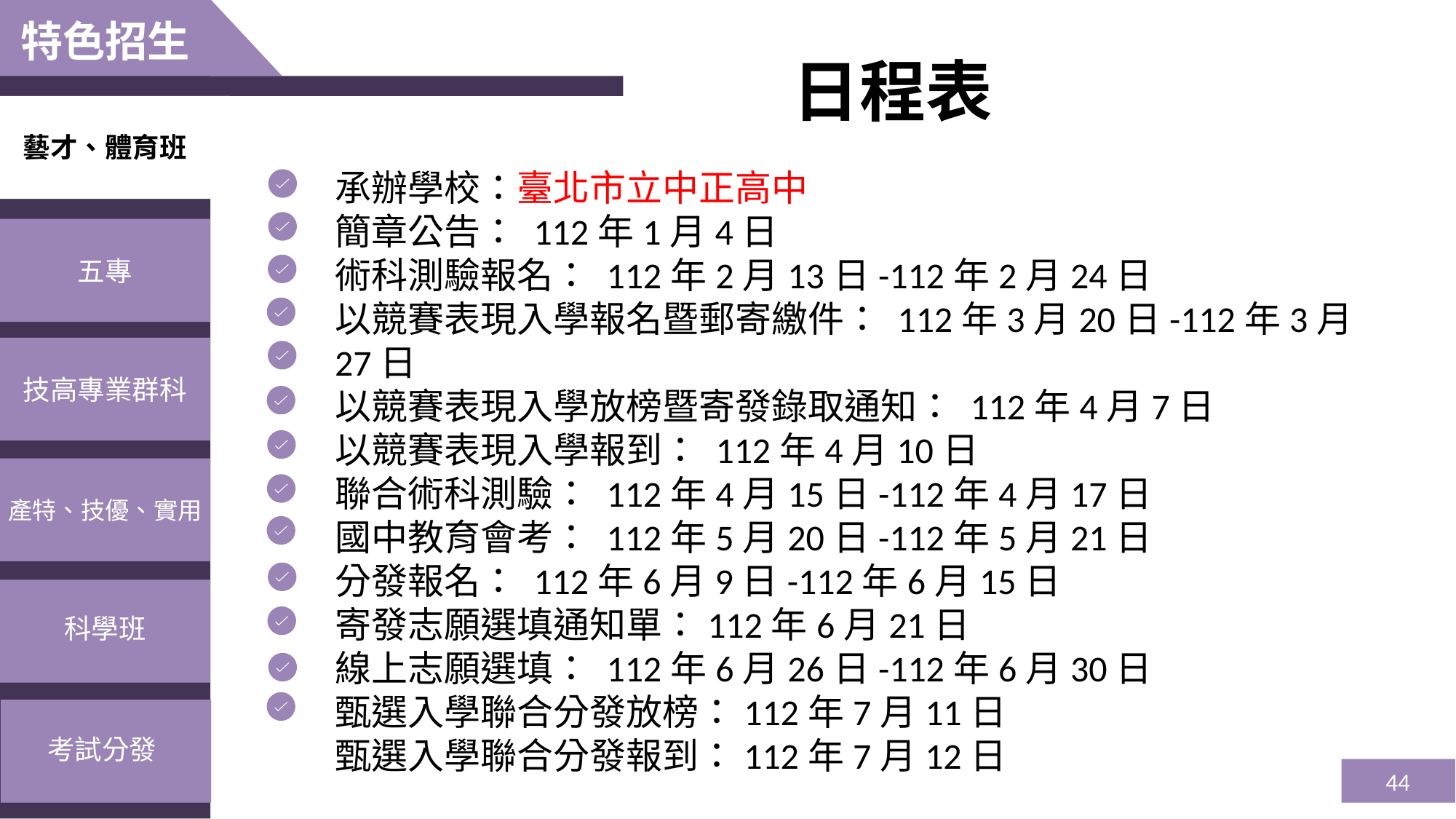

特色招生

　　　　　日程表

藝才、體育班
承辦學校：臺北市立中正高中
簡章公告： 112年1月4日
術科測驗報名： 112年2月13日-112年2月24日
以競賽表現入學報名暨郵寄繳件： 112年3月20日-112年3月27日
以競賽表現入學放榜暨寄發錄取通知： 112年4月7日
以競賽表現入學報到： 112年4月10日
聯合術科測驗： 112年4月15日-112年4月17日
國中教育會考： 112年5月20日-112年5月21日
分發報名： 112年6月9日-112年6月15日
寄發志願選填通知單：112年6月21日
線上志願選填： 112年6月26日-112年6月30日
甄選入學聯合分發放榜：112年7月11日
甄選入學聯合分發報到：112年7月12日

五專

技高專業群科

產特、技優、實用

科學班

考試分發

44